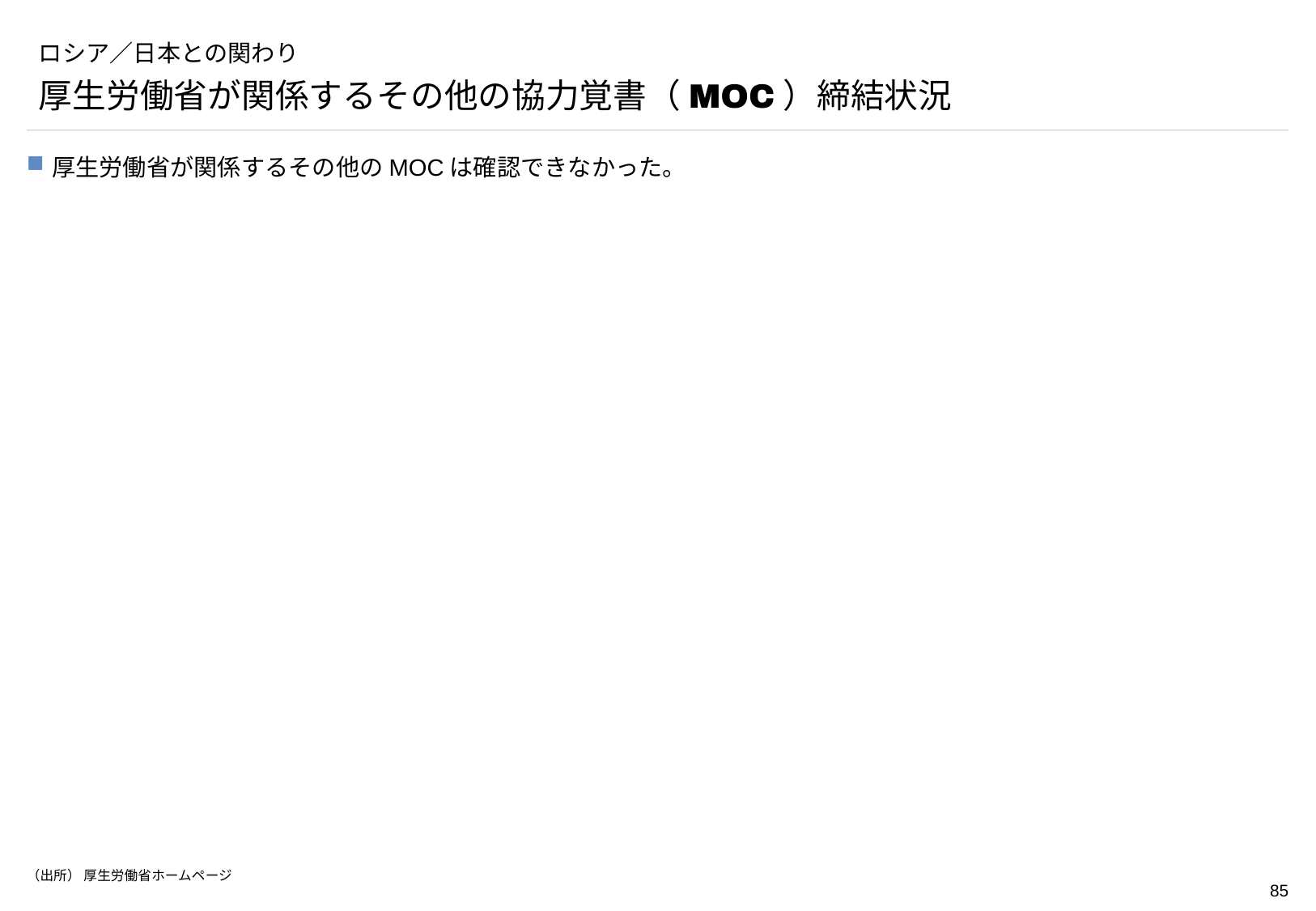

# ロシア／日本との関わり
厚生労働省が関係するその他の協力覚書（MOC）締結状況
厚生労働省が関係するその他のMOCは確認できなかった。
（出所） 厚生労働省ホームページ